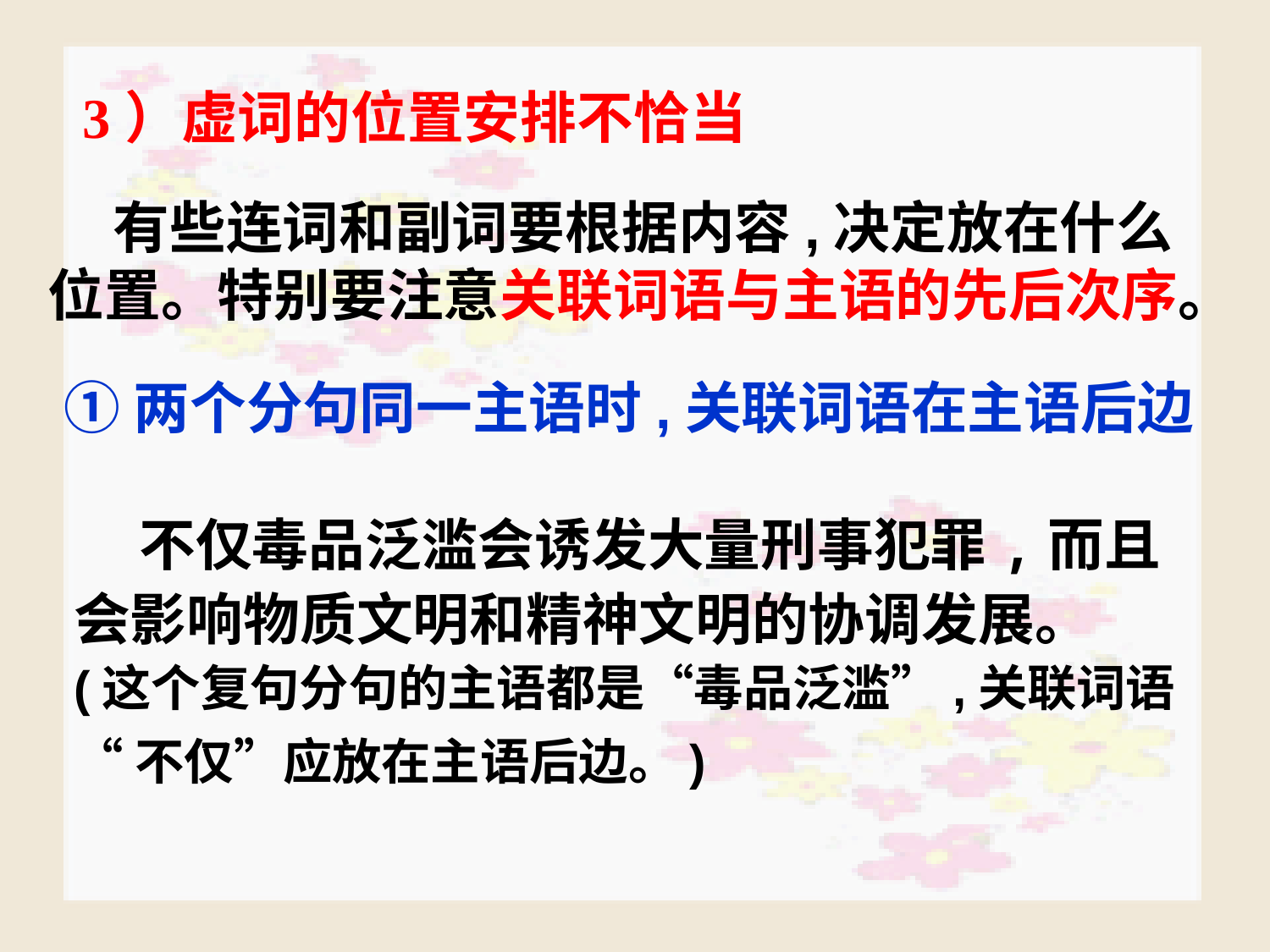

3）虚词的位置安排不恰当
    有些连词和副词要根据内容,决定放在什么
位置。特别要注意关联词语与主语的先后次序。
①两个分句同一主语时,关联词语在主语后边
    不仅毒品泛滥会诱发大量刑事犯罪,而且
会影响物质文明和精神文明的协调发展。
(这个复句分句的主语都是“毒品泛滥”,关联词语
“不仅”应放在主语后边。)